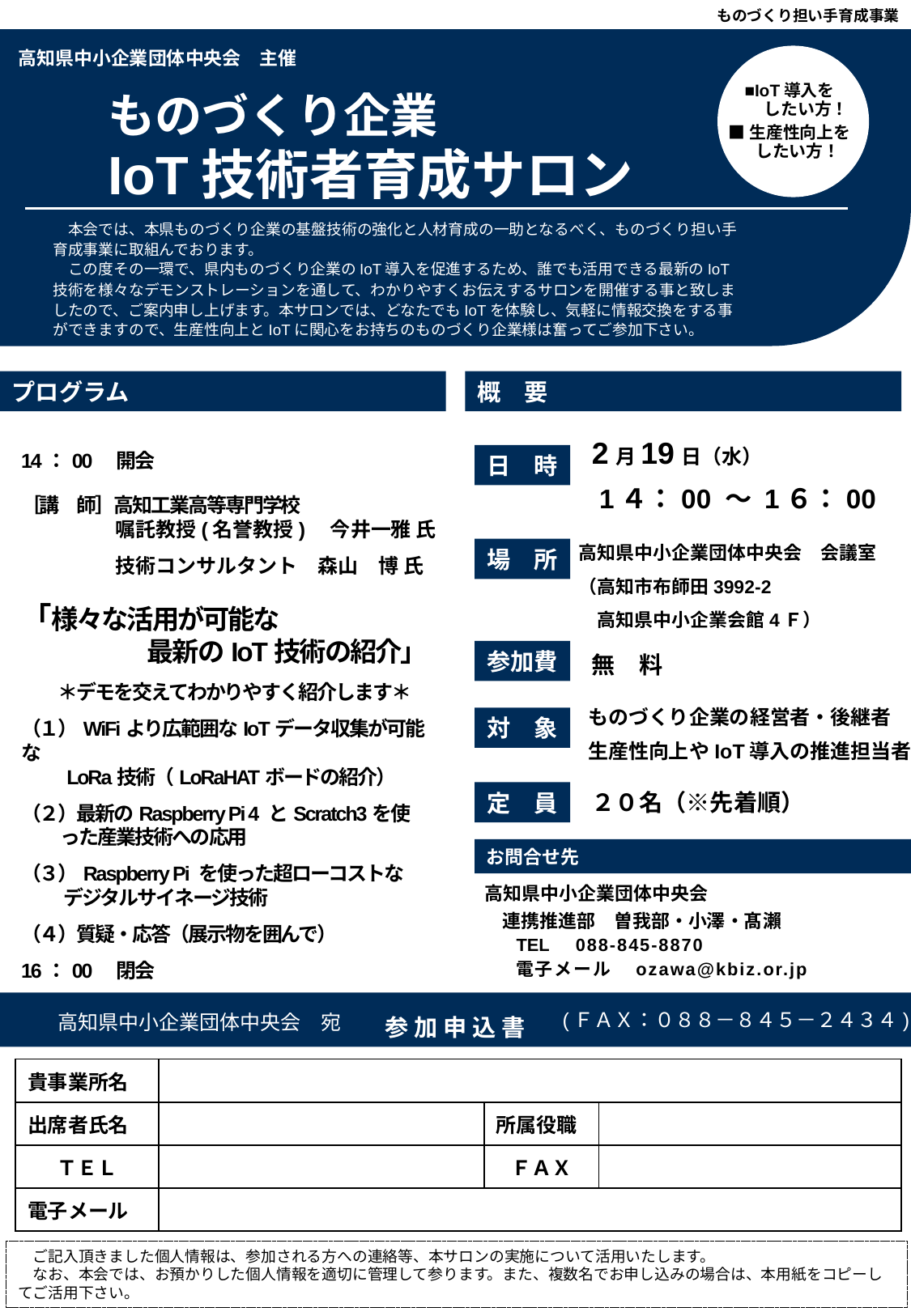

ものづくり担い手育成事業

高知県中小企業団体中央会　主催

ものづくり企業
IoT技術者育成サロン
■IoT導入を
　　したい方！
■生産性向上を
　したい方！
　本会では、本県ものづくり企業の基盤技術の強化と人材育成の一助となるべく、ものづくり担い手育成事業に取組んでおります。
　この度その一環で、県内ものづくり企業のIoT導入を促進するため、誰でも活用できる最新のIoT技術を様々なデモンストレーションを通して、わかりやすくお伝えするサロンを開催する事と致しましたので、ご案内申し上げます。本サロンでは、どなたでもIoTを体験し、気軽に情報交換をする事ができますので、生産性向上とIoTに関心をお持ちのものづくり企業様は奮ってご参加下さい。
プログラム
概　要
2月19日（水）
14：00　開会

［講　師］高知工業高等専門学校
　　　　　嘱託教授(名誉教授)　今井一雅 氏

　　　　　技術コンサルタント　森山　博 氏

「様々な活用が可能な
　　　　　最新のIoT技術の紹介」
　　＊デモを交えてわかりやすく紹介します＊

（１）WiFiより広範囲なIoTデータ収集が可能な
           LoRa技術（LoRaHATボードの紹介）

（２）最新のRaspberry Pi 4 とScratch3を使
           った産業技術への応用

（３）Raspberry Pi を使った超ローコストな
            デジタルサイネージ技術

（４）質疑・応答（展示物を囲んで）

16：00　閉会
日　時
1４：00 ～ 1６：00

高知県中小企業団体中央会　会議室
（高知市布師田3992‐2
　高知県中小企業会館4Ｆ）
場　所
無　料
参加費
ものづくり企業の経営者・後継者
生産性向上やIoT導入の推進担当者
対　象
定　員
２０名（※先着順）
お問合せ先
高知県中小企業団体中央会
   連携推進部　曽我部・小澤・髙瀨
　TEL　088-845-8870
   電子メール　ozawa@kbiz.or.jp
参 加 申 込 書
(ＦＡＸ：０８８－８４５－２４３４)
高知県中小企業団体中央会　宛
| 貴事業所名 |  |  |  |
| --- | --- | --- | --- |
| 出席者氏名 |  | 所属役職 |  |
| ＴＥＬ |  | ＦＡＸ |  |
| 電子メール |  |  |  |
　ご記入頂きました個人情報は、参加される方への連絡等、本サロンの実施について活用いたします。
　なお、本会では、お預かりした個人情報を適切に管理して参ります。また、複数名でお申し込みの場合は、本用紙をコピーしてご活用下さい。